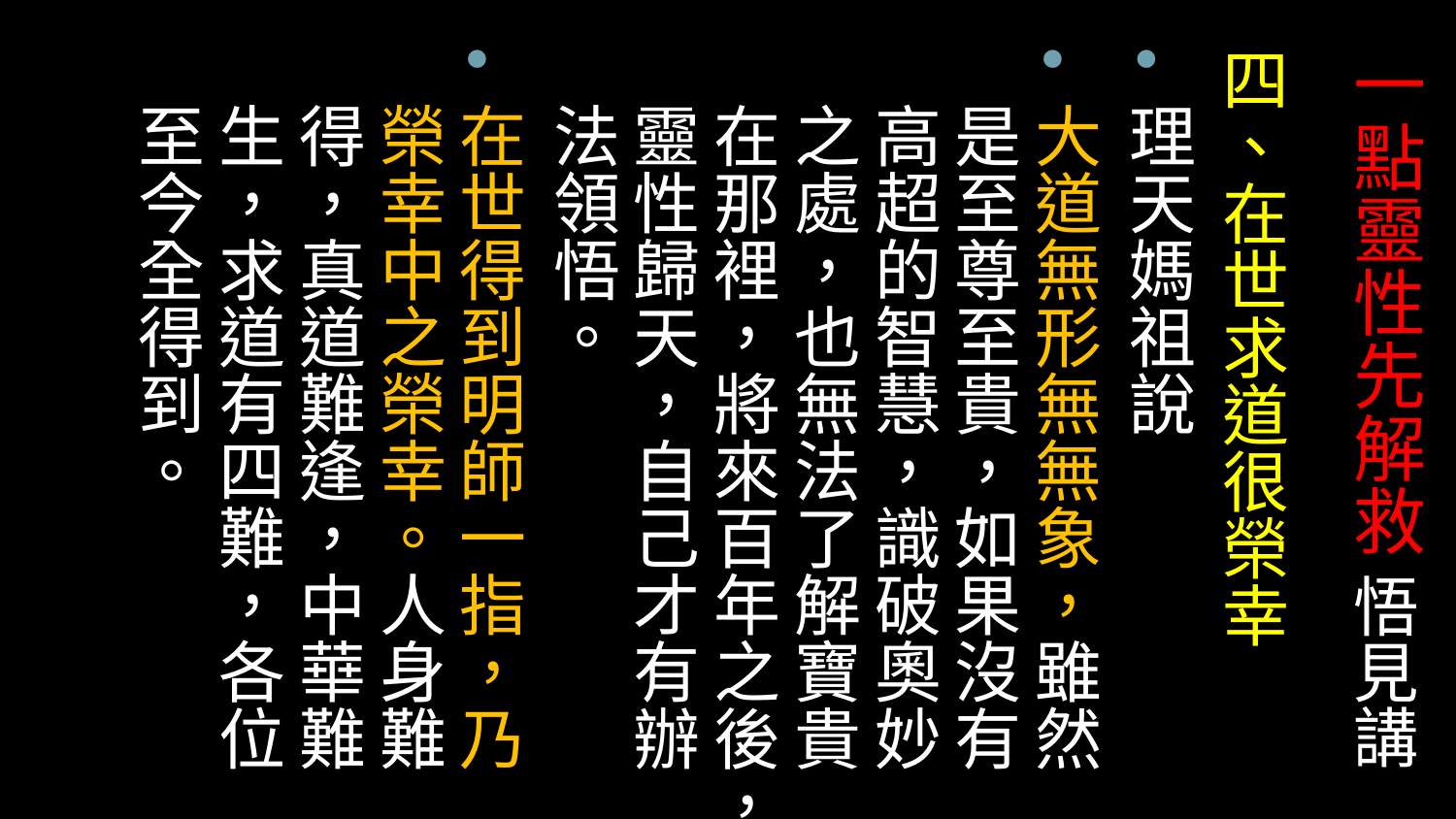

# 一點靈性先解救 悟見講
四、在世求道很榮幸
理天媽祖說
大道無形無無象，雖然是至尊至貴，如果沒有高超的智慧，識破奧妙之處，也無法了解寶貴在那裡，將來百年之後，靈性歸天，自己才有辦法領悟。
在世得到明師一指，乃榮幸中之榮幸。人身難得，真道難逢，中華難生，求道有四難，各位至今全得到。